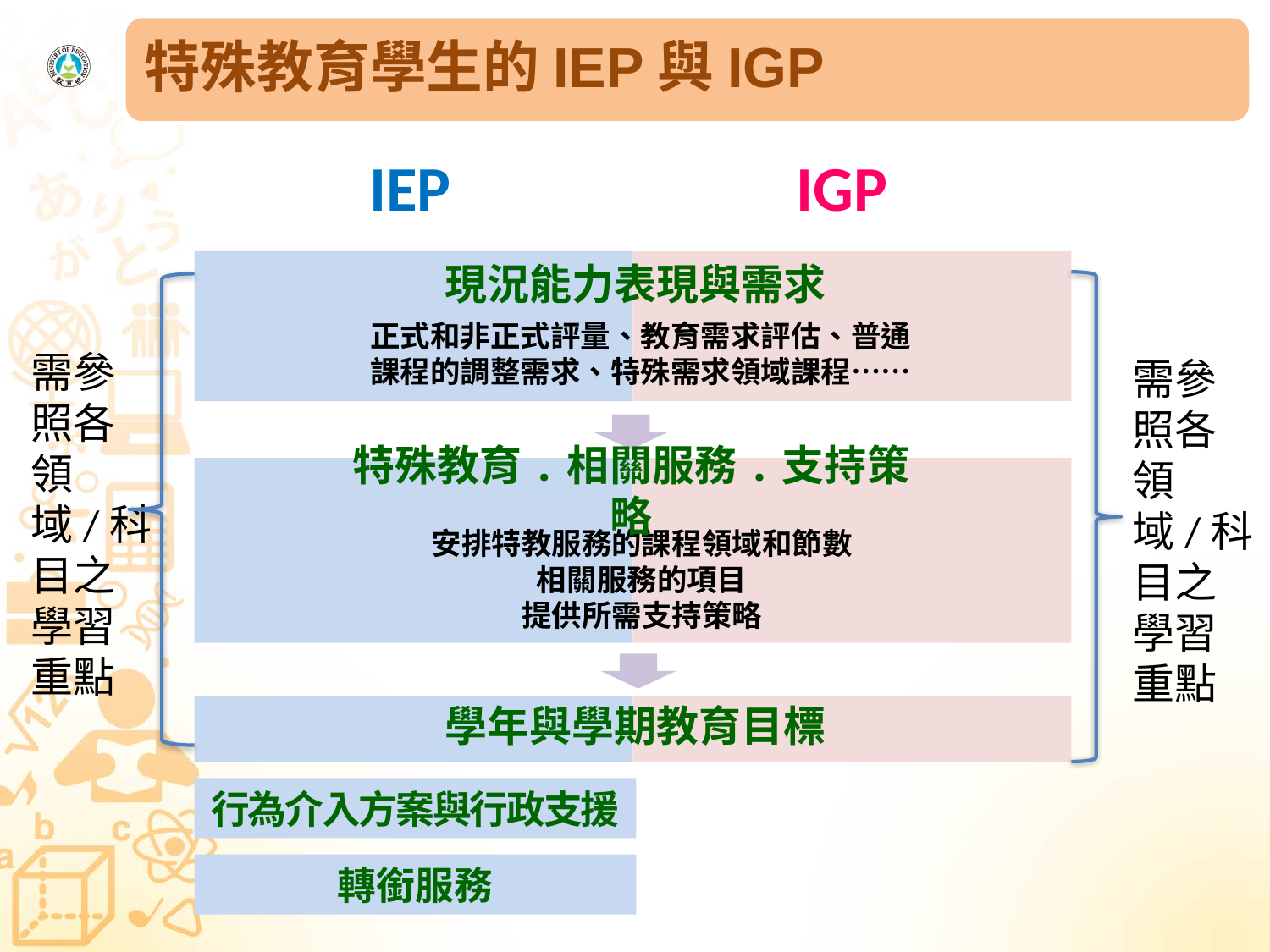

特殊教育學生的IEP與IGP
  IEP                        IGP
現況能力表現與需求

正式和非正式評量、教育需求評估、普通課程的調整需求、特殊需求領域課程……

安排特教服務的課程領域和節數
相關服務的項目
提供所需支持策略

行為介入方案與行政支援
轉銜服務

需參照各領域/科目之學習重點
需參照各領域/科目之學習重點
特殊教育.相關服務.支持策略

學年與學期教育目標